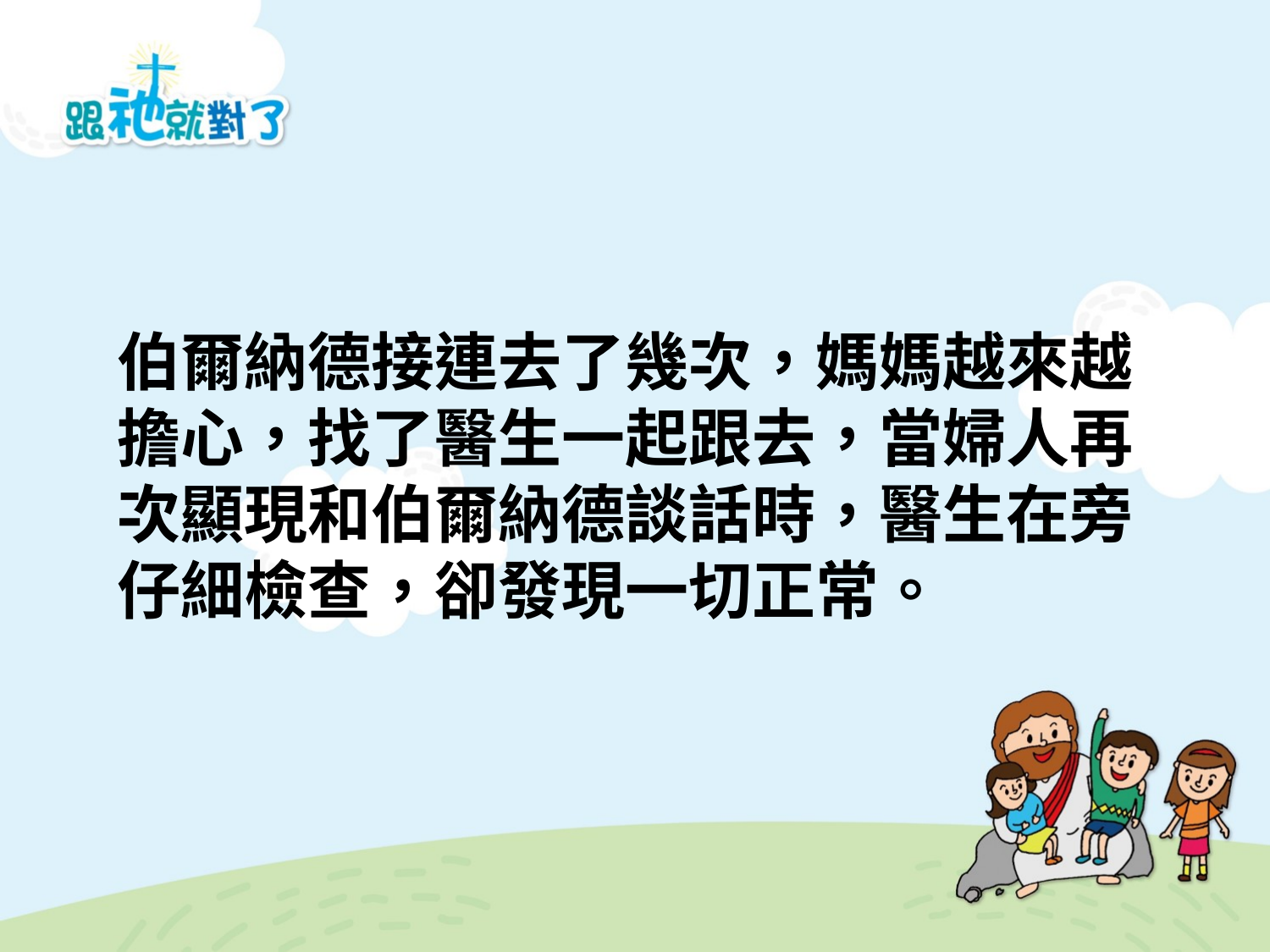

伯爾納德接連去了幾次，媽媽越來越擔心，找了醫生一起跟去，當婦人再次顯現和伯爾納德談話時，醫生在旁仔細檢查，卻發現一切正常。